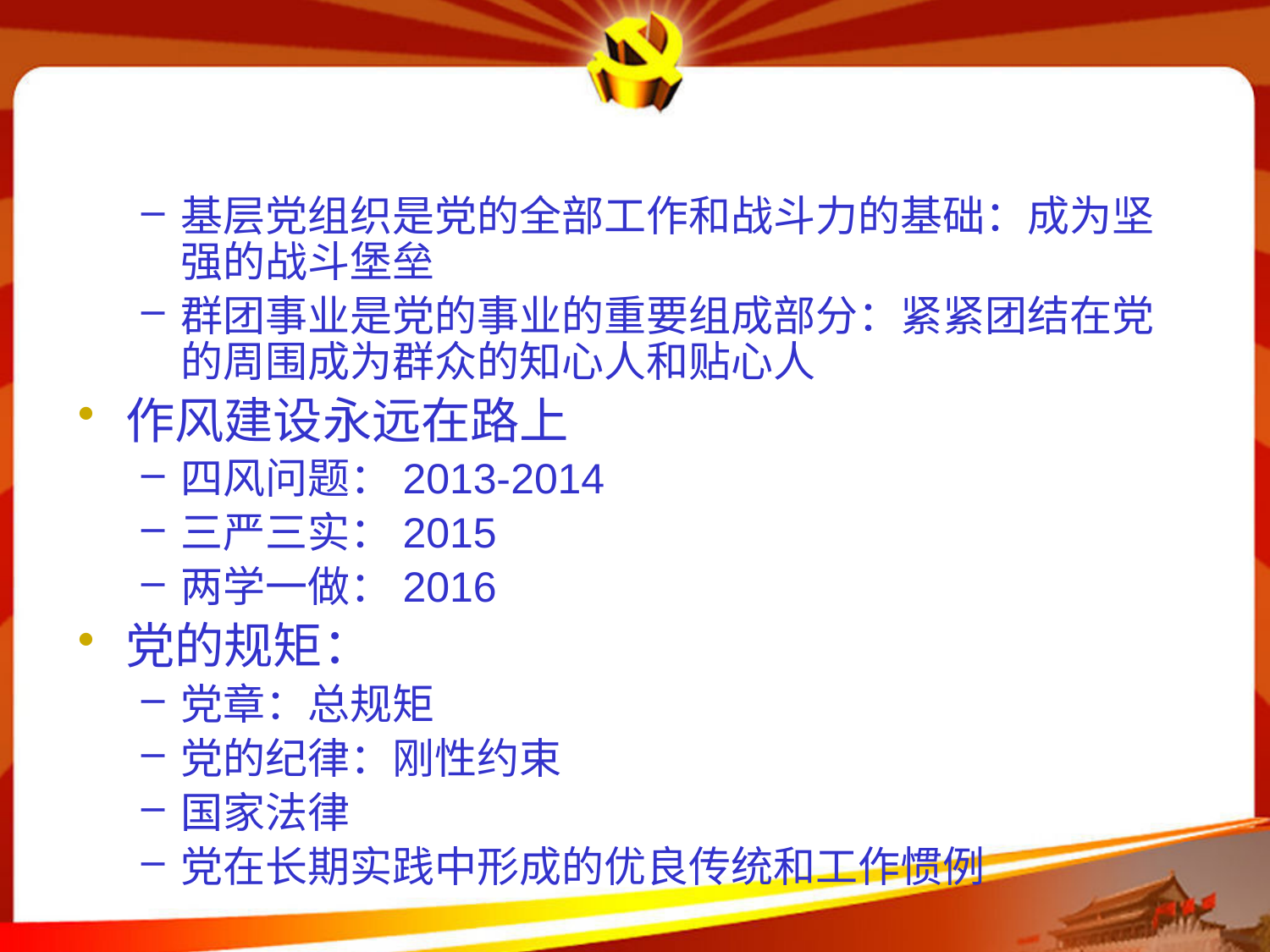

#
基层党组织是党的全部工作和战斗力的基础：成为坚强的战斗堡垒
群团事业是党的事业的重要组成部分：紧紧团结在党的周围成为群众的知心人和贴心人
作风建设永远在路上
四风问题：2013-2014
三严三实：2015
两学一做：2016
党的规矩：
党章：总规矩
党的纪律：刚性约束
国家法律
党在长期实践中形成的优良传统和工作惯例